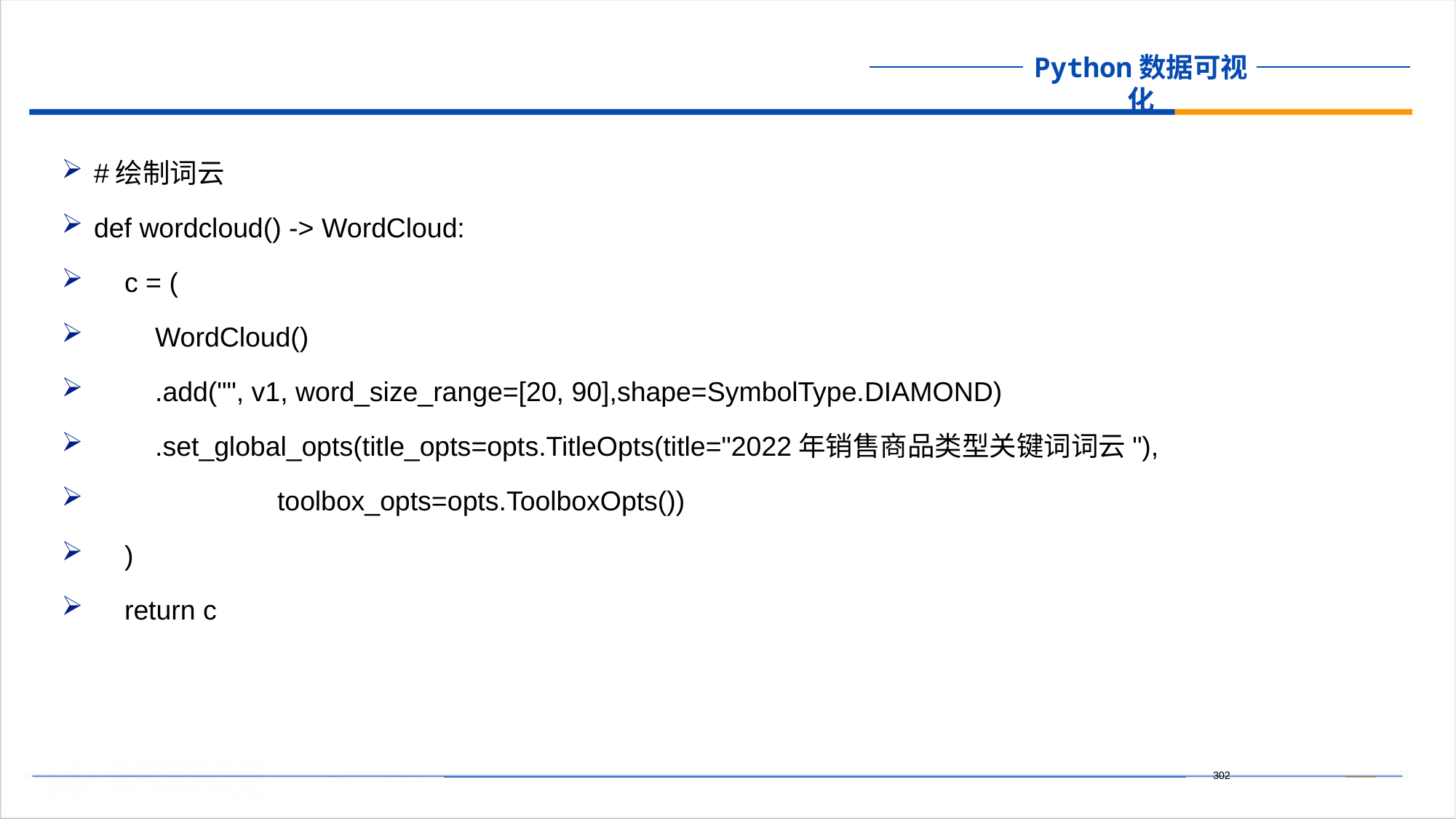

#绘制词云
def wordcloud() -> WordCloud:
    c = (
        WordCloud()
        .add("", v1, word_size_range=[20, 90],shape=SymbolType.DIAMOND)
        .set_global_opts(title_opts=opts.TitleOpts(title="2022年销售商品类型关键词词云"),
                        toolbox_opts=opts.ToolboxOpts())
    )
    return c